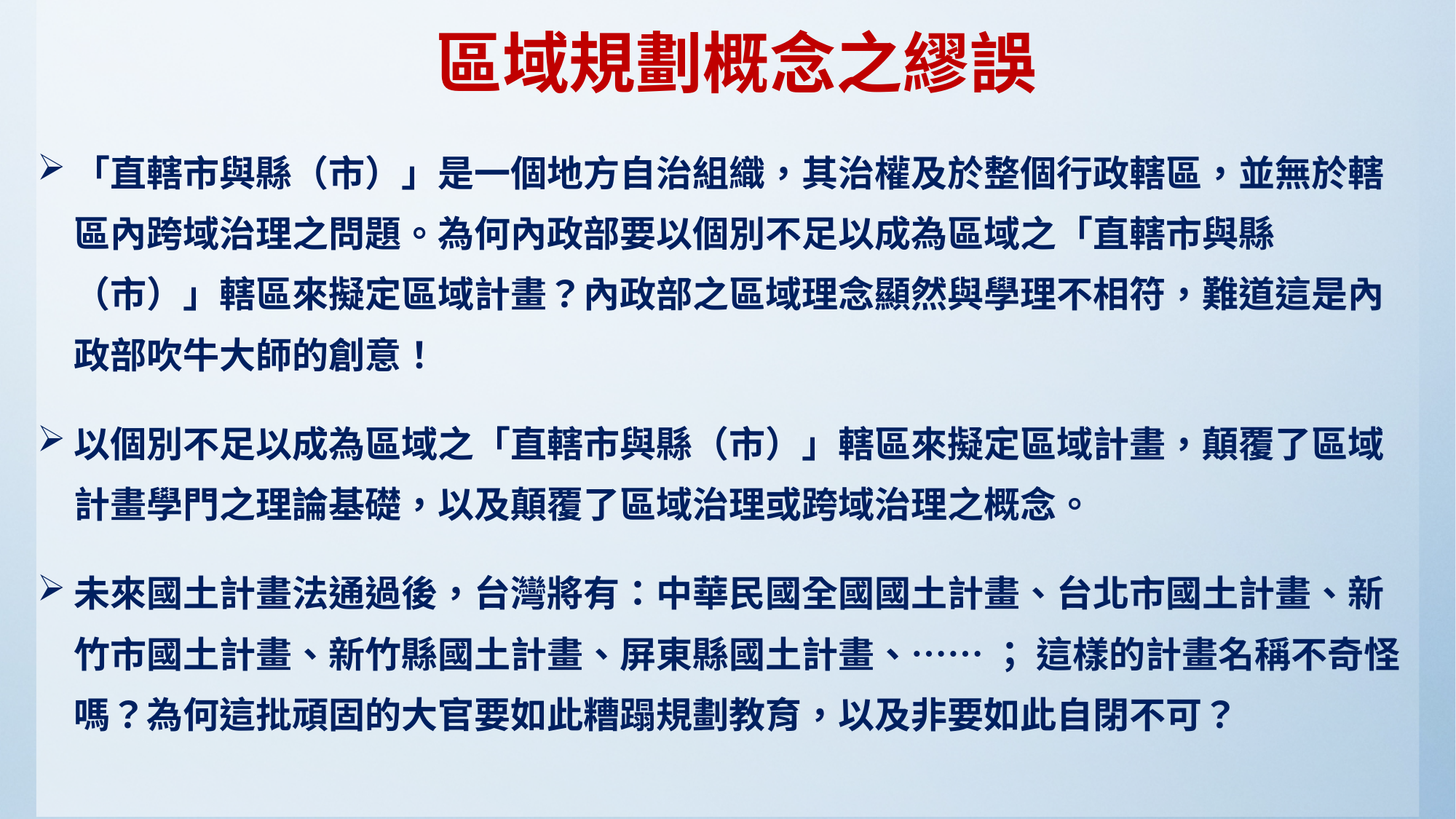

# 區域規劃概念之繆誤
「直轄市與縣（市）」是一個地方自治組織，其治權及於整個行政轄區，並無於轄區內跨域治理之問題。為何內政部要以個別不足以成為區域之「直轄市與縣（市）」轄區來擬定區域計畫？內政部之區域理念顯然與學理不相符，難道這是內政部吹牛大師的創意！
以個別不足以成為區域之「直轄市與縣（市）」轄區來擬定區域計畫，顛覆了區域計畫學門之理論基礎，以及顛覆了區域治理或跨域治理之概念。
未來國土計畫法通過後，台灣將有：中華民國全國國土計畫、台北市國土計畫、新竹市國土計畫、新竹縣國土計畫、屏東縣國土計畫、…… ； 這樣的計畫名稱不奇怪嗎？為何這批頑固的大官要如此糟蹋規劃教育，以及非要如此自閉不可？